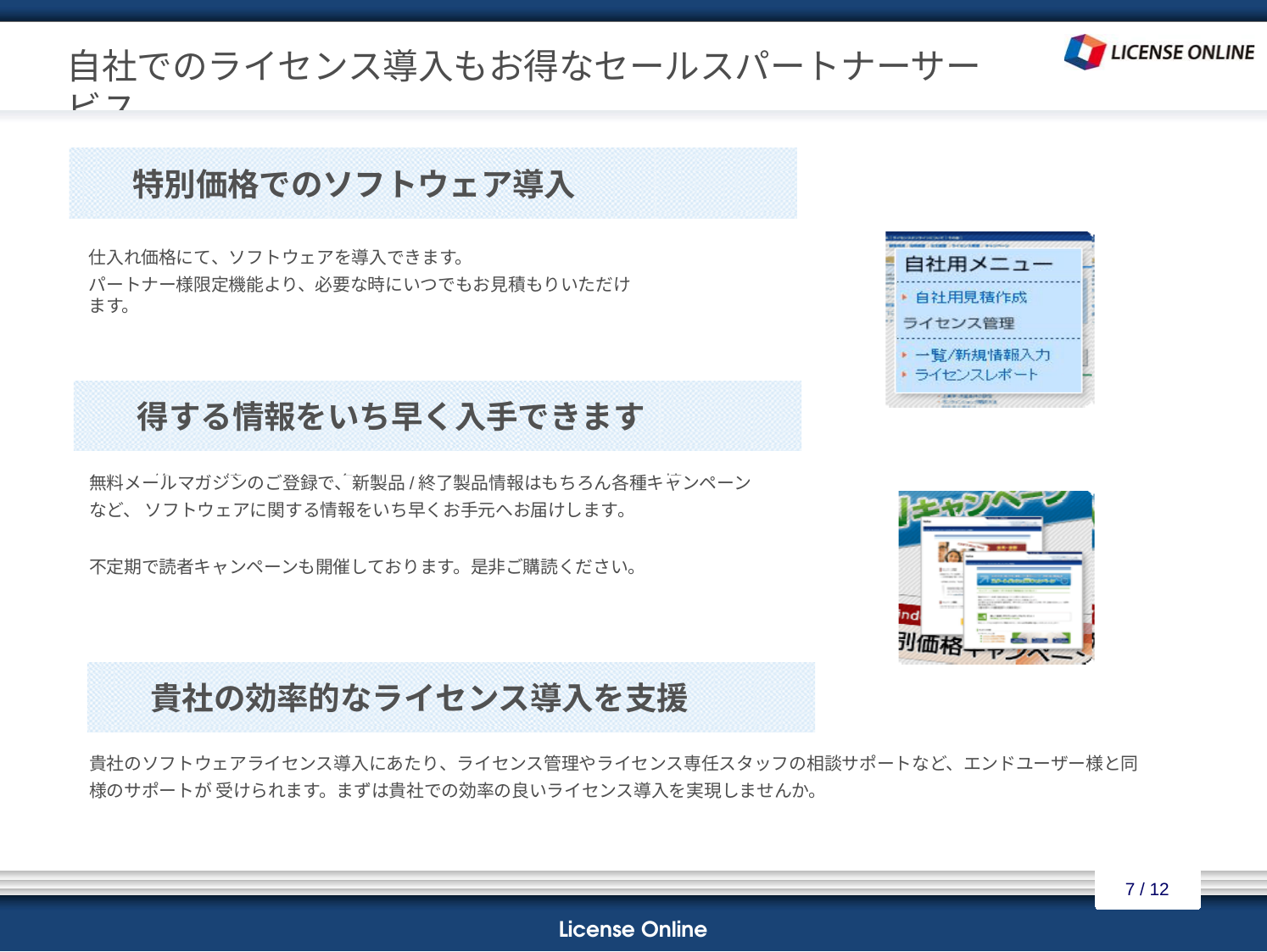

# 自社でのライセンス導入もお得なセールスパートナーサービス

　　特別価格でのソフトウェア導入

仕入れ価格にて、ソフトウェアを導入できます。
パートナー様限定機能より、必要な時にいつでもお見積もりいただけます。
　　得する情報をいち早く入手できます
無料メールマガジンのご登録で、新製品/終了製品情報はもちろん各種キャンペーンなど、 ソフトウェアに関する情報をいち早くお手元へお届けします。

不定期で読者キャンペーンも開催しております。是非ご購読ください。
終	情	各	情

　　貴社の効率的なライセンス導入を支援
貴社のソフトウェアライセンス導入にあたり、ライセンス管理やライセンス専任スタッフの相談サポートなど、エンドユーザー様と同様のサポートが 受けられます。まずは貴社での効率の良いライセンス導入を実現しませんか。

7 / 12
License Online